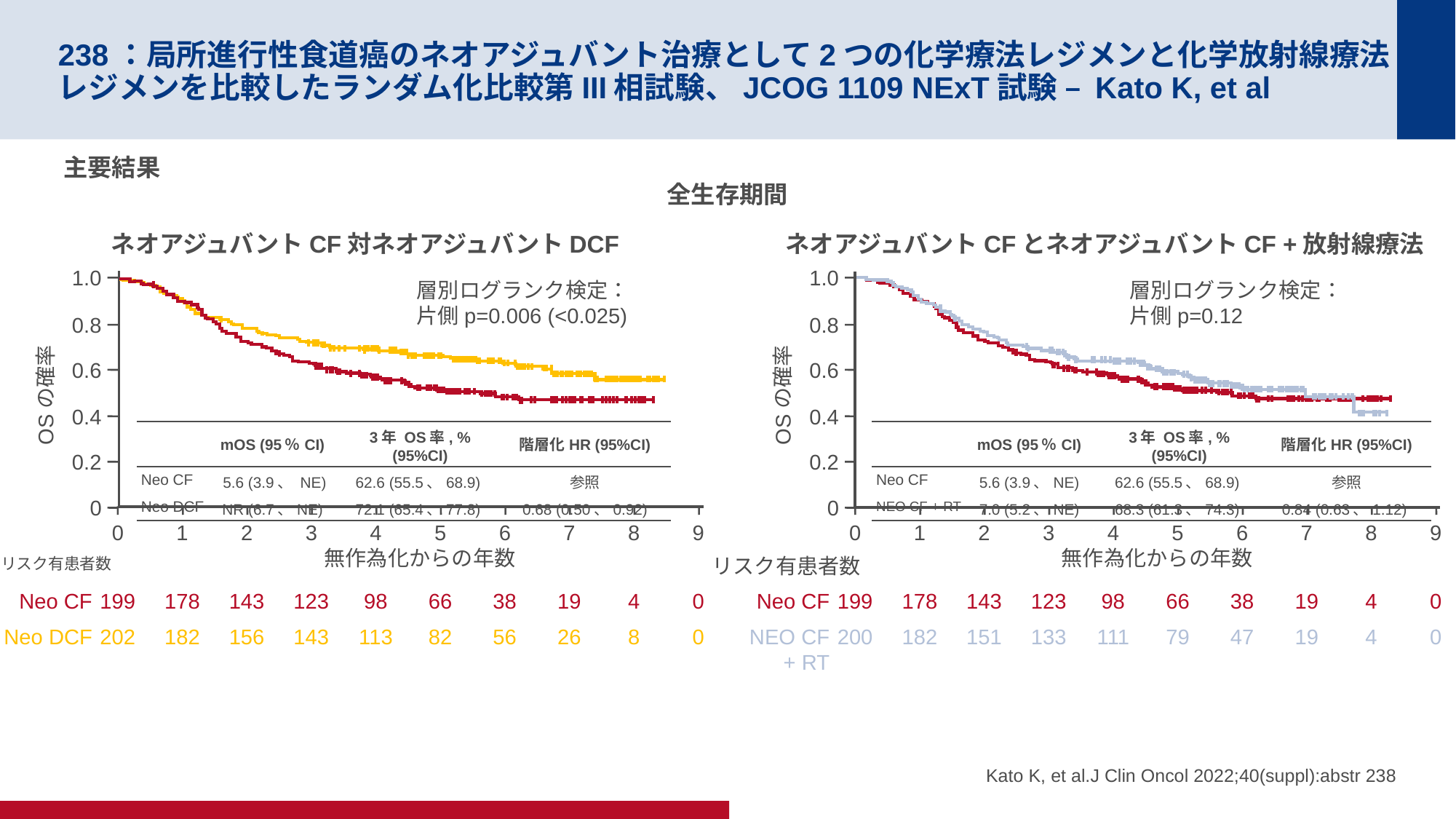

# 238：局所進行性食道癌のネオアジュバント治療として2つの化学療法レジメンと化学放射線療法レジメンを比較したランダム化比較第III相試験、JCOG 1109 NExT試験 – Kato K, et al
主要結果
全生存期間
ネオアジュバントCF対ネオアジュバントDCF
ネオアジュバントCFとネオアジュバントCF +放射線療法
1.0

0.8

0.6

OSの確率
0.4

0.2

0

1.0

0.8

0.6

OSの確率
0.4

0.2

0

層別ログランク検定：
片側p=0.006 (<0.025)
層別ログランク検定：
片側p=0.12

|  | mOS (95％CI) | 3年 OS率, % (95%CI) | 階層化HR (95%CI) |
| --- | --- | --- | --- |
| Neo CF | 5.6 (3.9、 NE) | 62.6 (55.5、68.9) | 参照 |
| Neo DCF | NR (6.7、NE) | 72.1 (65.4、77.8) | 0.68 (0.50、0.92) |
|  | mOS (95％CI) | 3年 OS率, % (95%CI) | 階層化HR (95%CI) |
| --- | --- | --- | --- |
| Neo CF | 5.6 (3.9、NE) | 62.6 (55.5、68.9) | 参照 |
| NEO CF + RT | 7.0 (5.2、NE) | 68.3 (61.3、74.3) | 0.84 (0.63、1.12) |

0
1
2
3
4
5
6
7
8
9

0
1
2
3
4
5
6
7
8
9
無作為化からの年数
無作為化からの年数
リスク有患者数
リスク有患者数
Neo CF
Neo CF
199
178
143
123
98
66
38
19
4
0
199
178
143
123
98
66
38
19
4
0
Neo DCF
NEO CF
+ RT
202
182
156
143
113
82
56
26
8
0
200
182
151
133
111
79
47
19
4
0
Kato K, et al.J Clin Oncol 2022;40(suppl):abstr 238